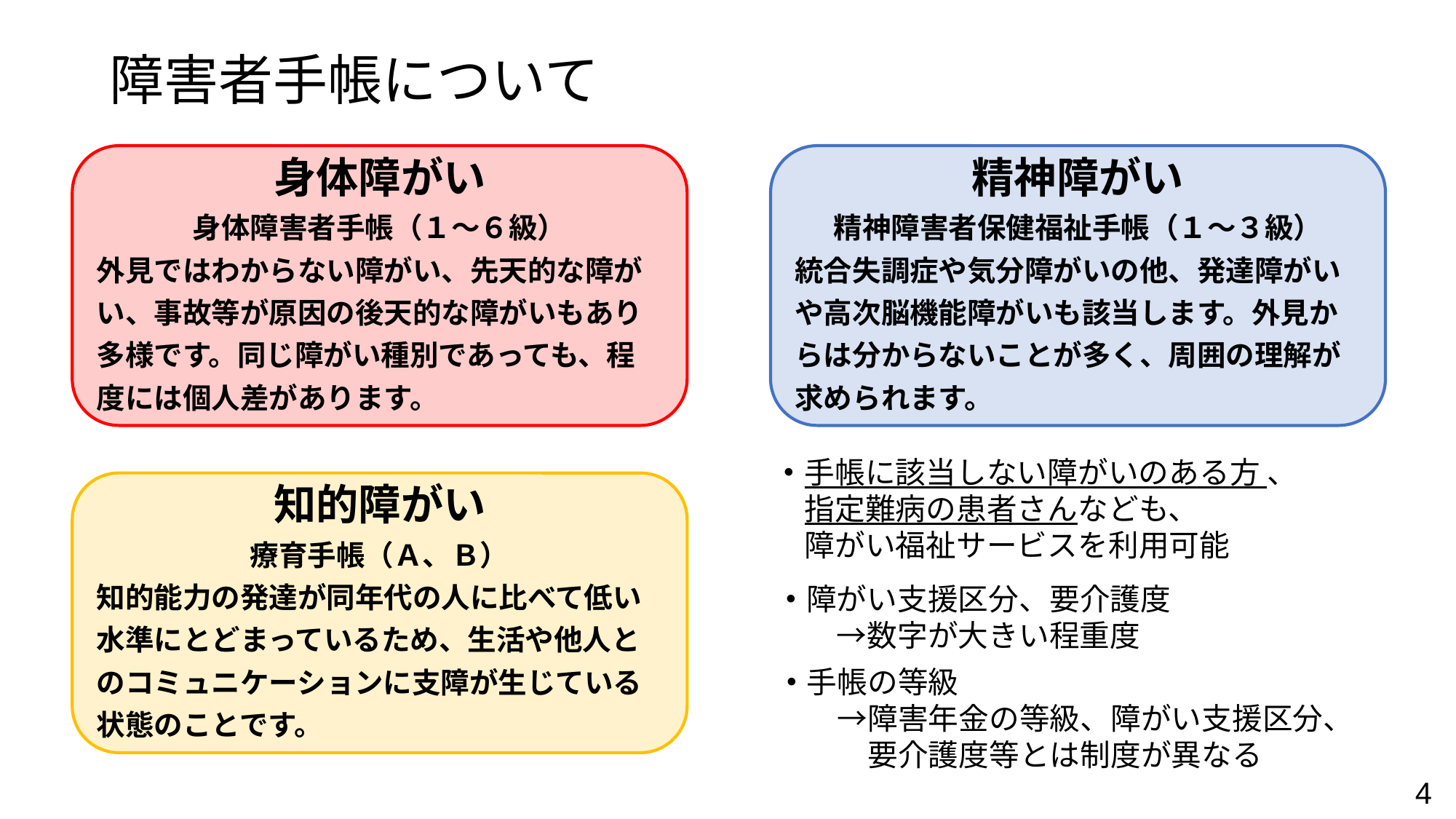

# 障害者手帳について
身体障がい
身体障害者手帳（１～６級）
外見ではわからない障がい、先天的な障がい、事故等が原因の後天的な障がいもあり多様です。同じ障がい種別であっても、程度には個人差があります。
精神障がい
精神障害者保健福祉手帳（１～３級）
統合失調症や気分障がいの他、発達障がいや高次脳機能障がいも該当します。外見からは分からないことが多く、周囲の理解が求められます。
・手帳に該当しない障がいのある方 、
　指定難病の患者さんなども、
　障がい福祉サービスを利用可能
・障がい支援区分、要介護度
　　→数字が大きい程重度
・手帳の等級
　　→障害年金の等級、障がい支援区分、
　　　要介護度等とは制度が異なる
知的障がい
療育手帳（Ａ、Ｂ）
知的能力の発達が同年代の人に比べて低い水準にとどまっているため、生活や他人とのコミュニケーションに支障が生じている状態のことです。
4